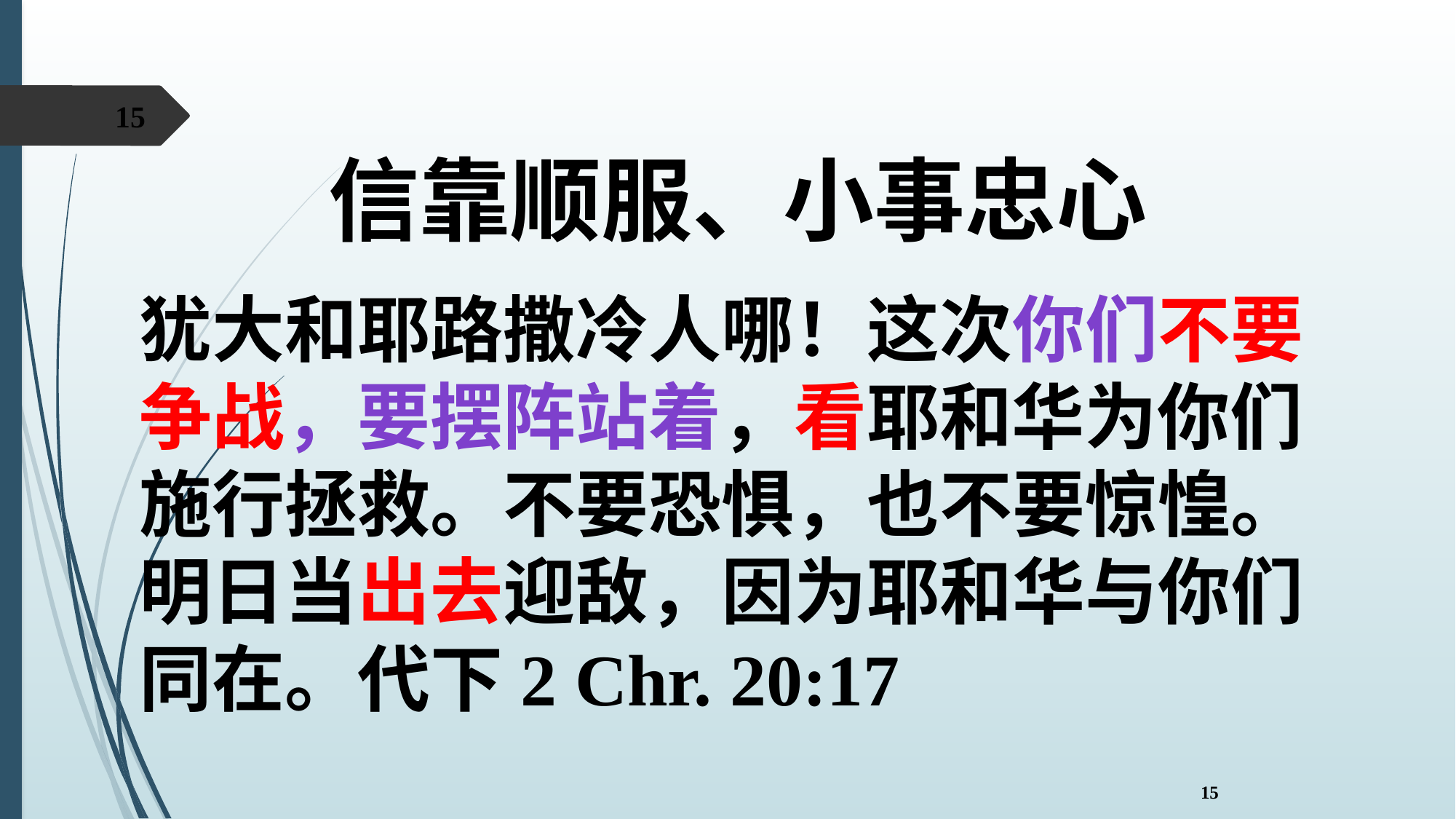

15
信靠顺服、小事忠心
犹大和耶路撒冷人哪！这次你们不要争战，要摆阵站着，看耶和华为你们施行拯救。不要恐惧，也不要惊惶。明日当出去迎敌，因为耶和华与你们同在。代下2 Chr. 20:17
15